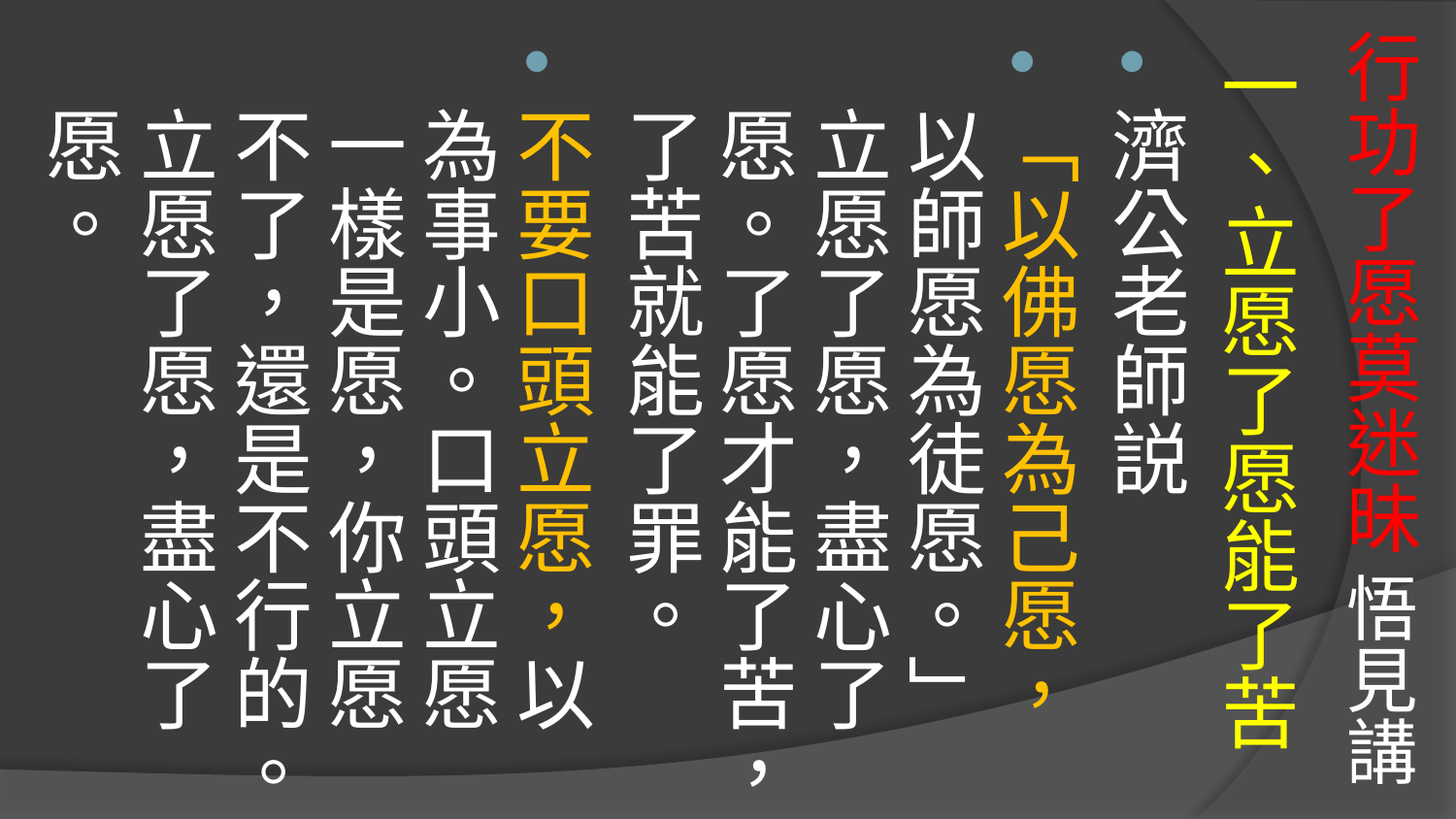

# 行功了愿莫迷昧 悟見講
一、立愿了愿能了苦
濟公老師説
「以佛愿為己愿，以師愿為徒愿。」立愿了愿，盡心了愿。了愿才能了苦，了苦就能了罪。
不要口頭立愿，以為事小。口頭立愿一樣是愿，你立愿不了，還是不行的。立愿了愿，盡心了愿。